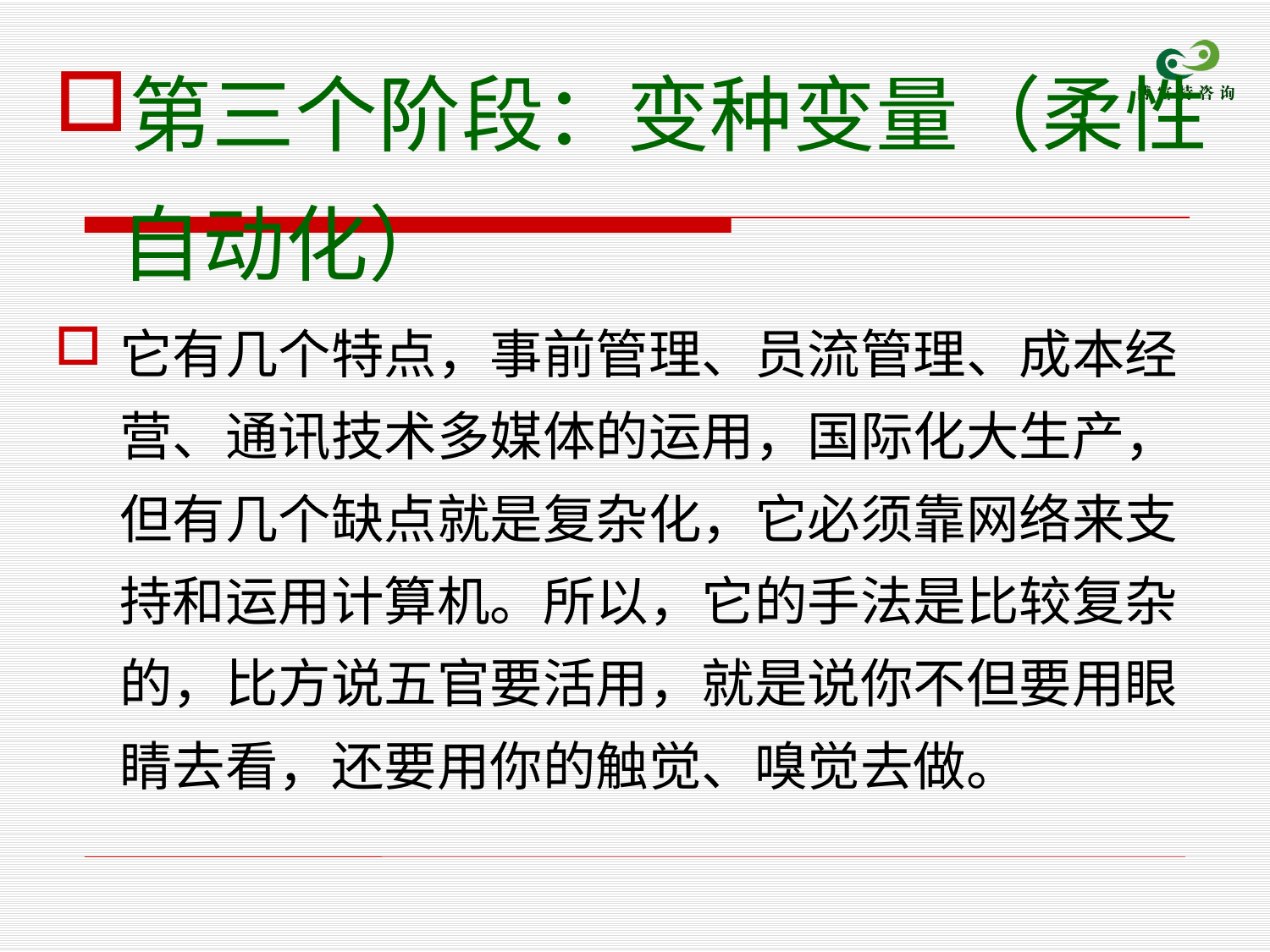

第三个阶段：变种变量（柔性自动化）
它有几个特点，事前管理、员流管理、成本经营、通讯技术多媒体的运用，国际化大生产，但有几个缺点就是复杂化，它必须靠网络来支持和运用计算机。所以，它的手法是比较复杂的，比方说五官要活用，就是说你不但要用眼睛去看，还要用你的触觉、嗅觉去做。
532